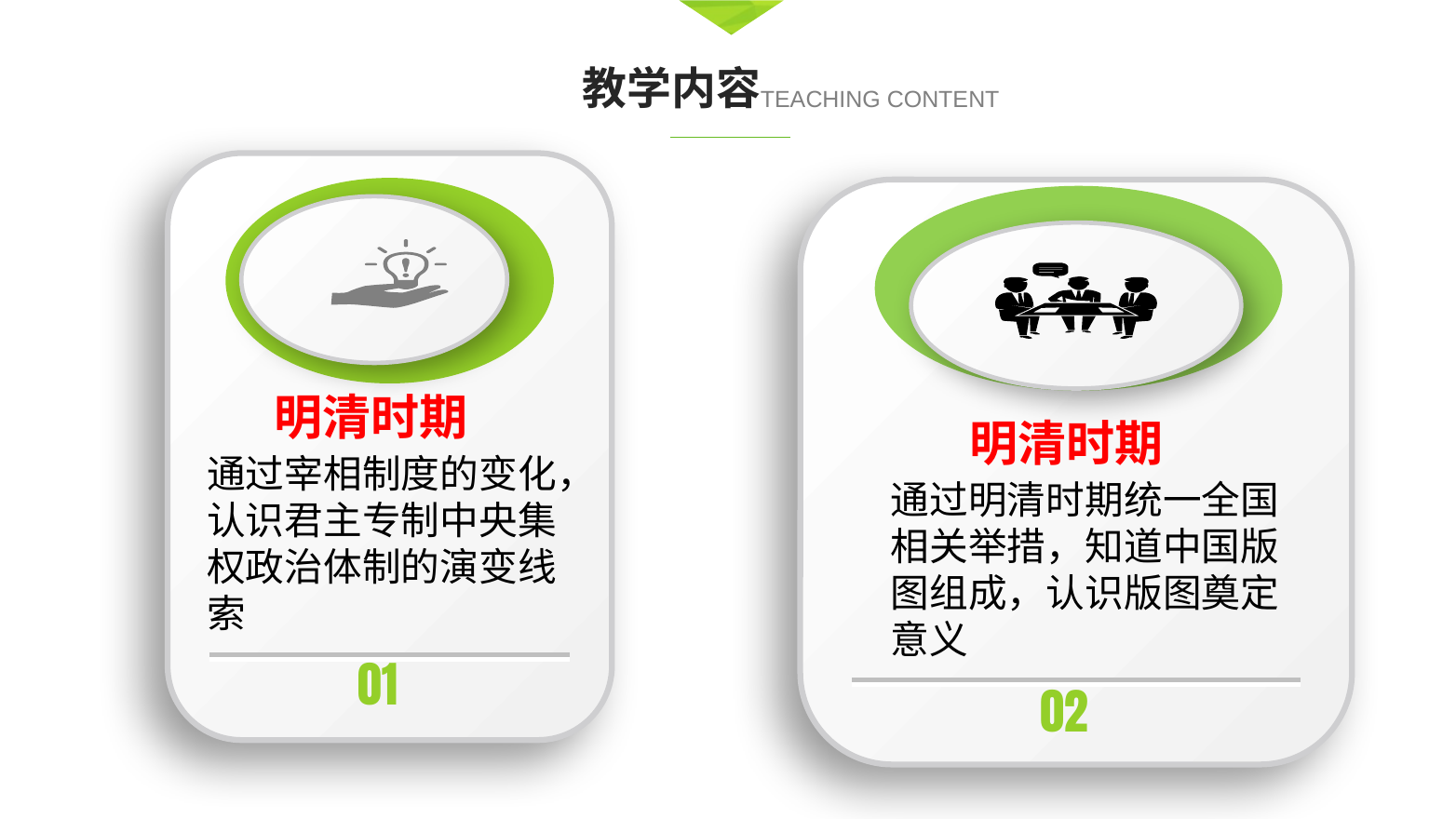

教学内容
TEACHING CONTENT

明清时期
01

明清时期
02
通过宰相制度的变化，认识君主专制中央集权政治体制的演变线索
通过明清时期统一全国相关举措，知道中国版图组成，认识版图奠定意义